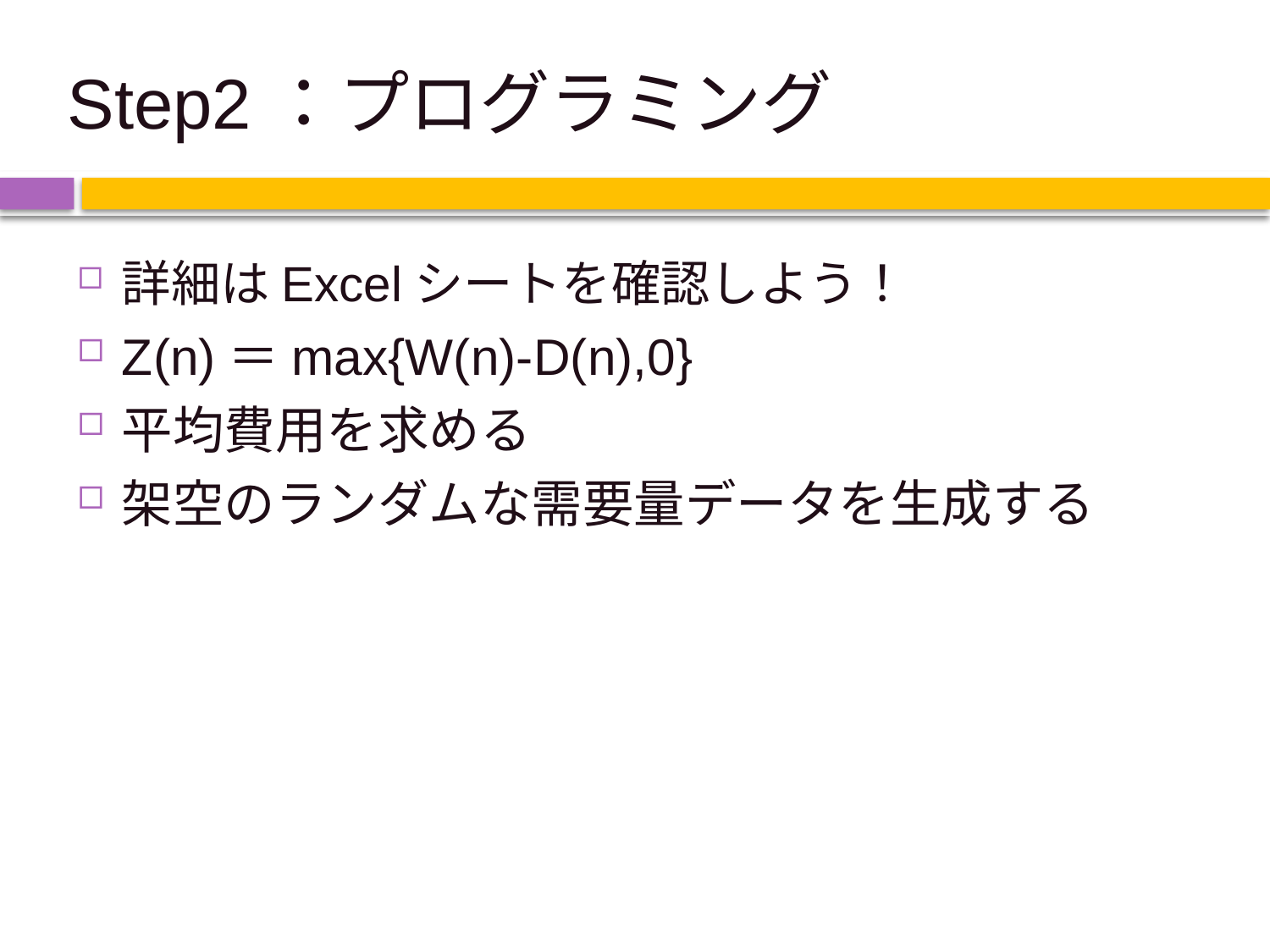

# Step2：プログラミング
詳細はExcelシートを確認しよう！
Z(n)＝max{W(n)-D(n),0}
平均費用を求める
架空のランダムな需要量データを生成する